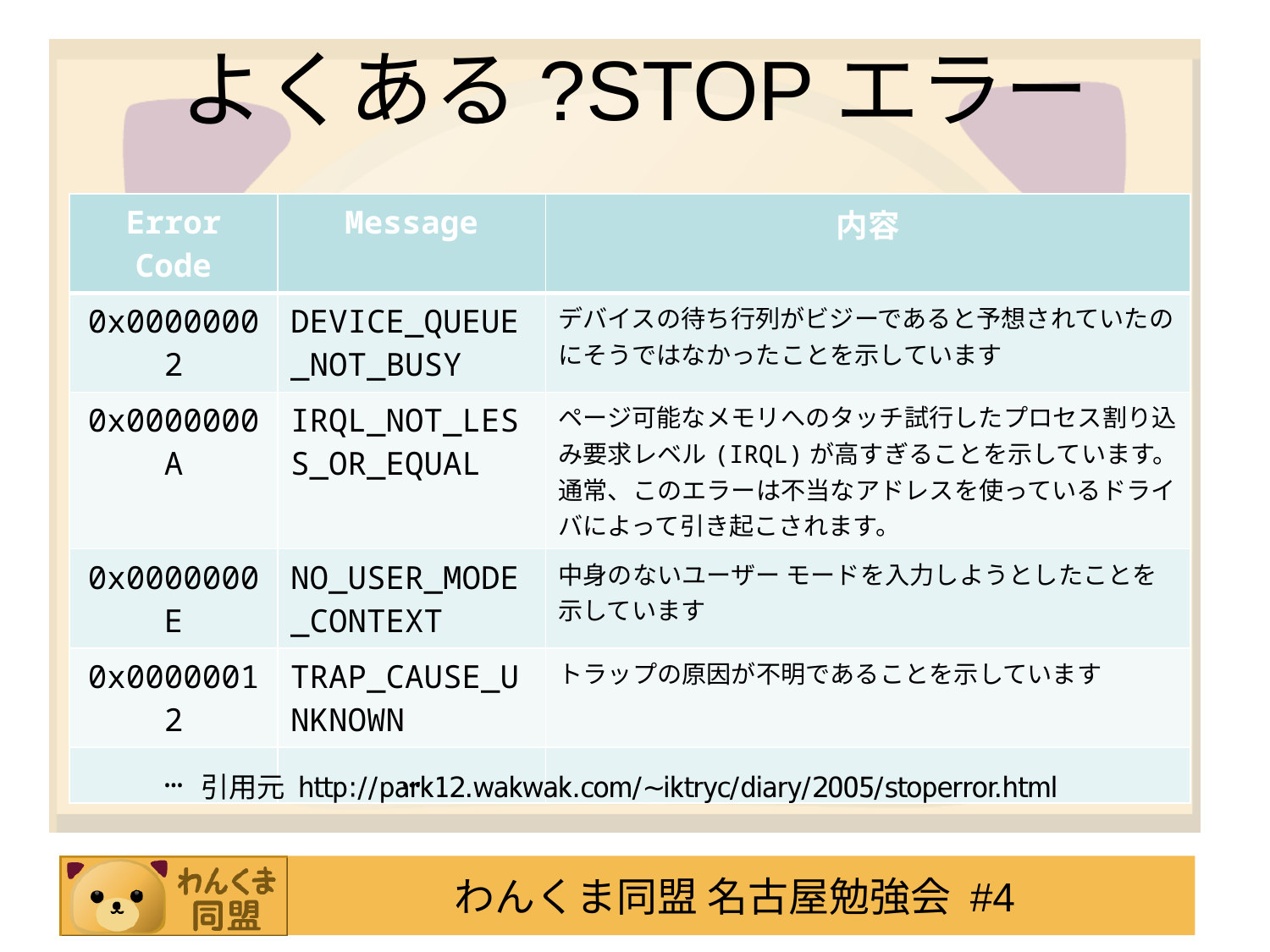

# よくある?STOPエラー
| Error Code | Message | 内容 |
| --- | --- | --- |
| 0x00000002 | DEVICE\_QUEUE\_NOT\_BUSY | デバイスの待ち行列がビジーであると予想されていたのにそうではなかったことを示しています |
| 0x0000000A | IRQL\_NOT\_LESS\_OR\_EQUAL | ページ可能なメモリへのタッチ試行したプロセス割り込み要求レベル(IRQL)が高すぎることを示しています。通常、このエラーは不当なアドレスを使っているドライバによって引き起こされます。 |
| 0x0000000E | NO\_USER\_MODE\_CONTEXT | 中身のないユーザー モードを入力しようとしたことを示しています |
| 0x00000012 | TRAP\_CAUSE\_UNKNOWN | トラップの原因が不明であることを示しています |
| … | … |  |
引用元 http://park12.wakwak.com/~iktryc/diary/2005/stoperror.html